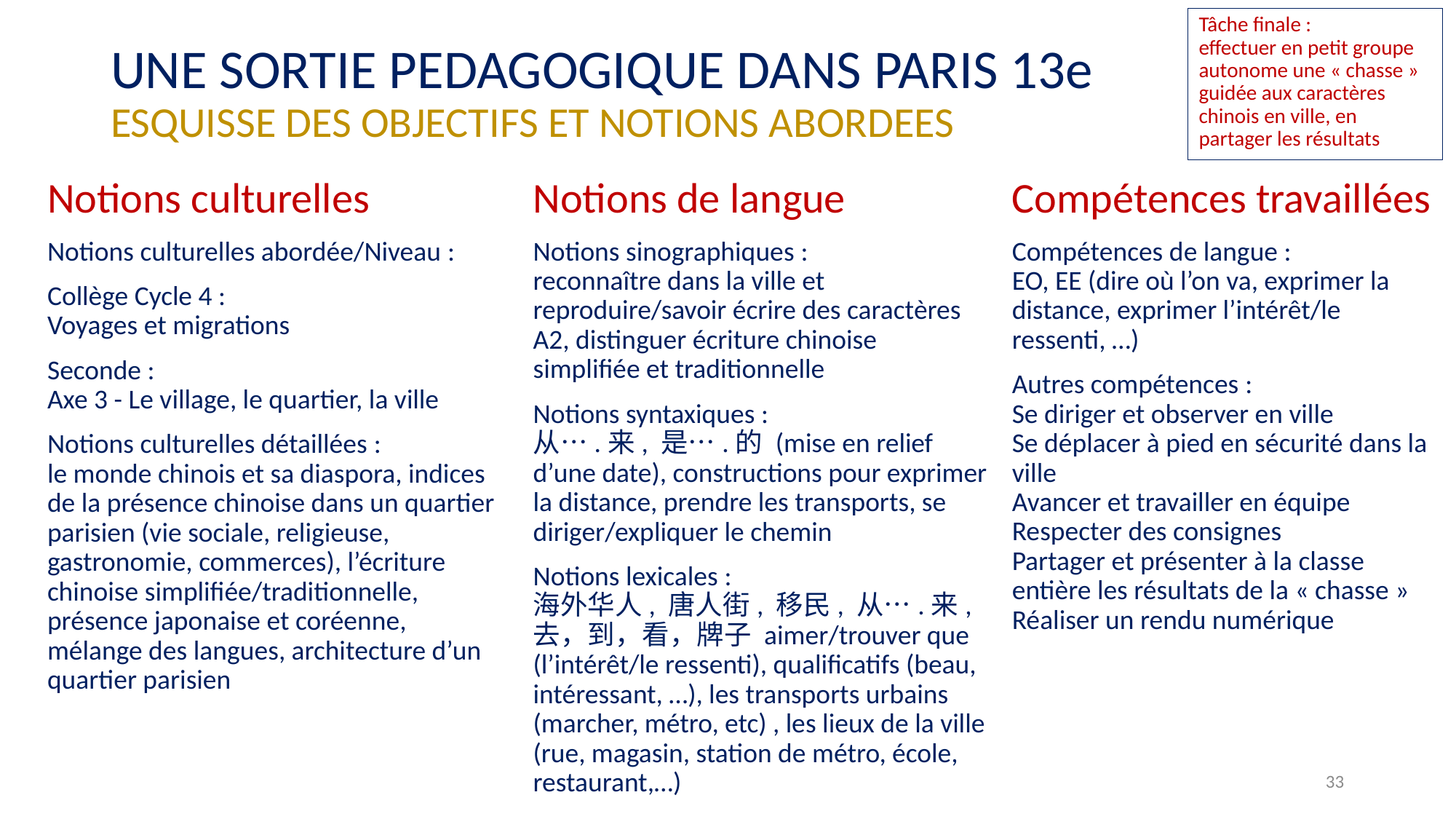

Tâche finale :
effectuer en petit groupe autonome une « chasse » guidée aux caractères chinois en ville, en partager les résultats

UNE SORTIE PEDAGOGIQUE DANS PARIS 13e
ESQUISSE DES OBJECTIFS ET NOTIONS ABORDEES
Notions culturelles
Notions culturelles abordée/Niveau :
Collège Cycle 4 :
Voyages et migrations
Seconde :
Axe 3 - Le village, le quartier, la ville
Notions culturelles détaillées :
le monde chinois et sa diaspora, indices de la présence chinoise dans un quartier parisien (vie sociale, religieuse, gastronomie, commerces), l’écriture chinoise simplifiée/traditionnelle, présence japonaise et coréenne, mélange des langues, architecture d’un quartier parisien

Notions de langue
Notions sinographiques :
reconnaître dans la ville et reproduire/savoir écrire des caractères A2, distinguer écriture chinoise simplifiée et traditionnelle
Notions syntaxiques :
从….来, 是….的 (mise en relief d’une date), constructions pour exprimer la distance, prendre les transports, se diriger/expliquer le chemin
Notions lexicales :
海外华人, 唐人街, 移民, 从….来, 去，到，看，牌子 aimer/trouver que (l’intérêt/le ressenti), qualificatifs (beau, intéressant, …), les transports urbains (marcher, métro, etc) , les lieux de la ville (rue, magasin, station de métro, école, restaurant,…)
Compétences travaillées
Compétences de langue :
EO, EE (dire où l’on va, exprimer la distance, exprimer l’intérêt/le ressenti, …)
Autres compétences :
Se diriger et observer en ville
Se déplacer à pied en sécurité dans la ville
Avancer et travailler en équipe Respecter des consignes
Partager et présenter à la classe entière les résultats de la « chasse » Réaliser un rendu numérique

33